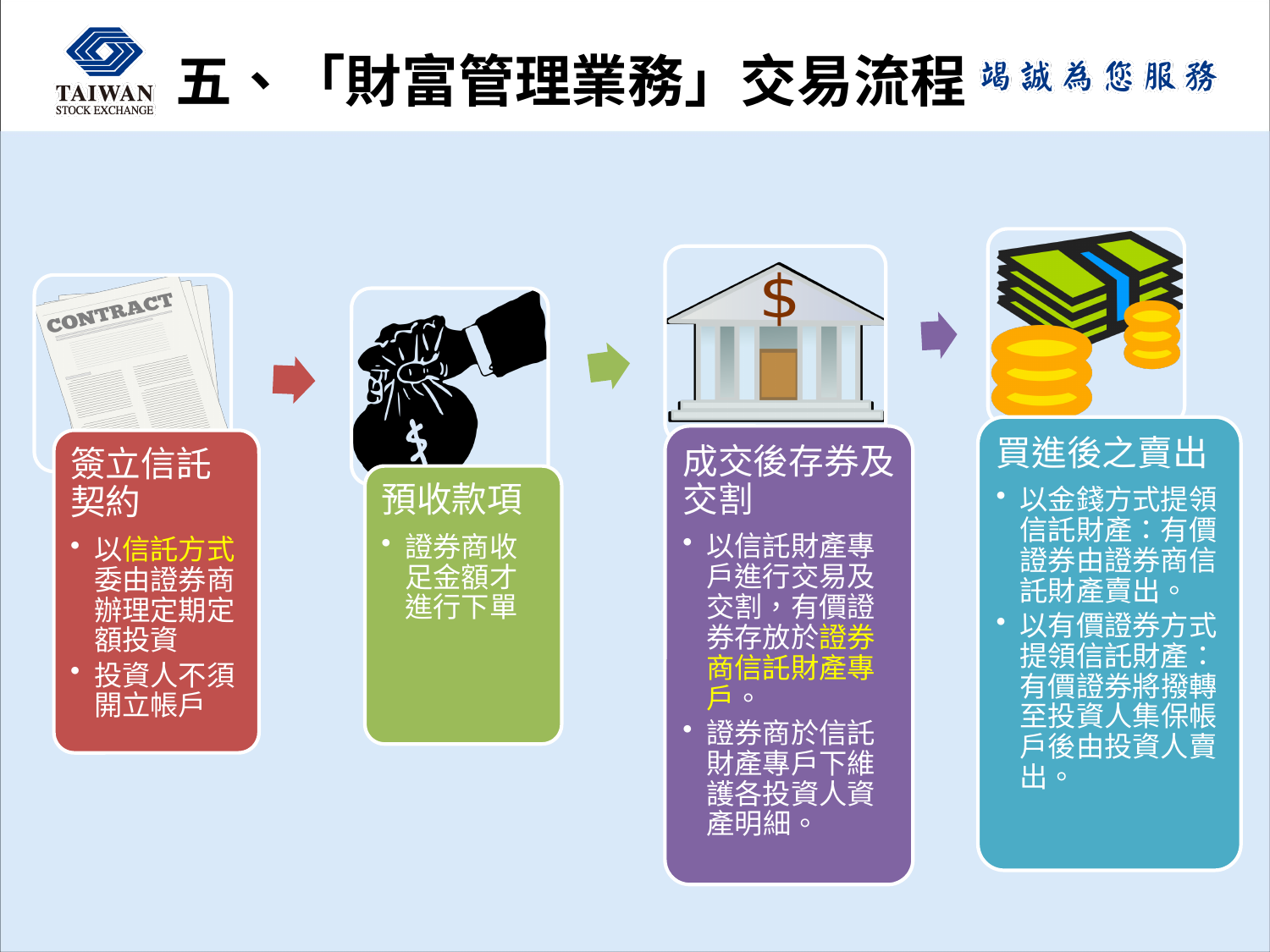

# 五、「財富管理業務」交易流程
簽立信託契約
以信託方式委由證券商辦理定期定額投資
投資人不須開立帳戶

預收款項
證券商收足金額才進行下單

成交後存券及交割
以信託財產專戶進行交易及交割，有價證券存放於證券商信託財產專戶。
證券商於信託財產專戶下維護各投資人資產明細。

買進後之賣出
以金錢方式提領信託財產：有價證券由證券商信託財產賣出。
以有價證券方式提領信託財產：有價證券將撥轉至投資人集保帳戶後由投資人賣出。